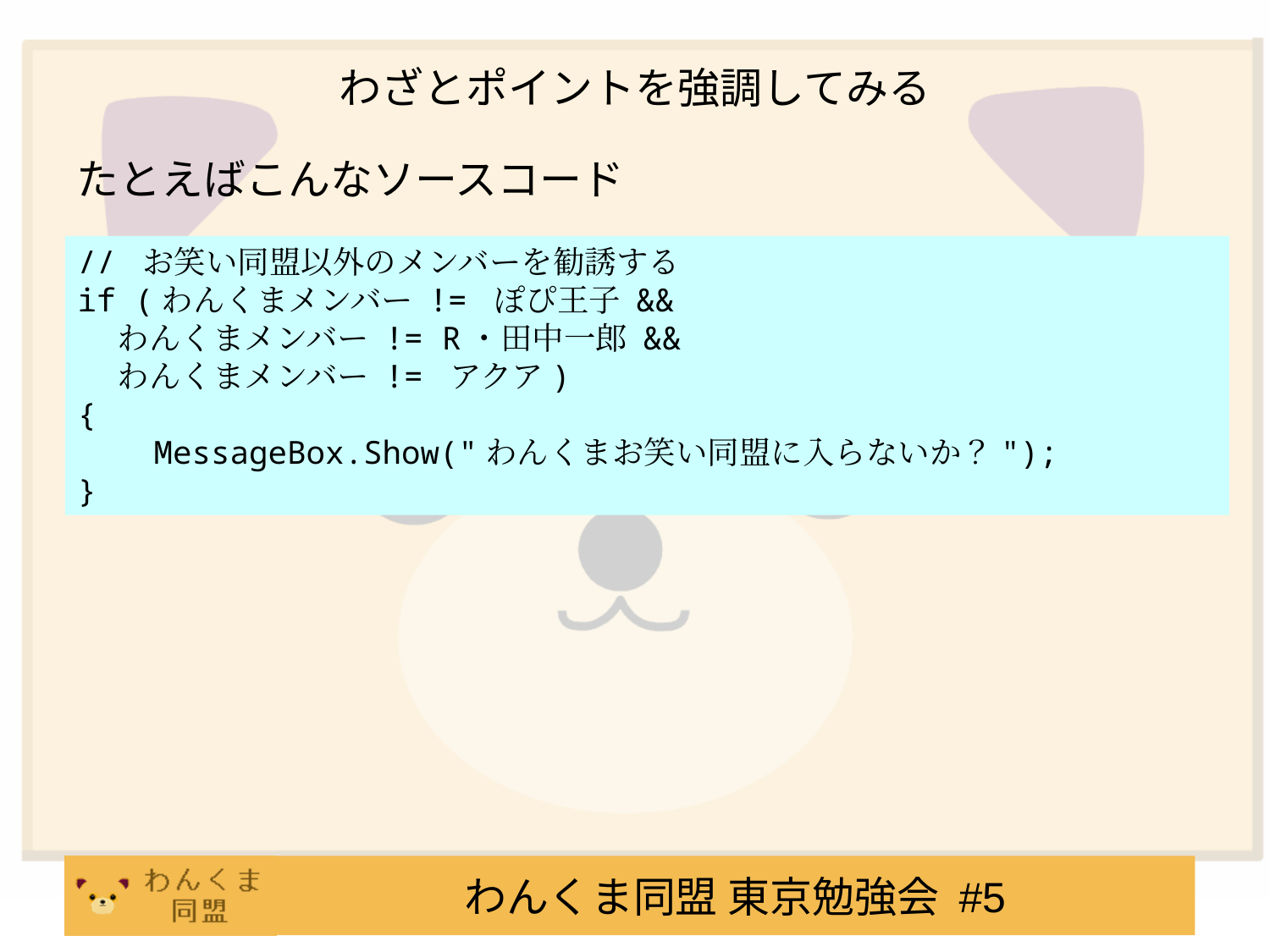

# わざとポイントを強調してみる
たとえばこんなソースコード
// お笑い同盟以外のメンバーを勧誘する
if (わんくまメンバー != ぽぴ王子 &&
    わんくまメンバー != R・田中一郎 &&
    わんくまメンバー != アクア)
{
    MessageBox.Show("わんくまお笑い同盟に入らないか？");
}